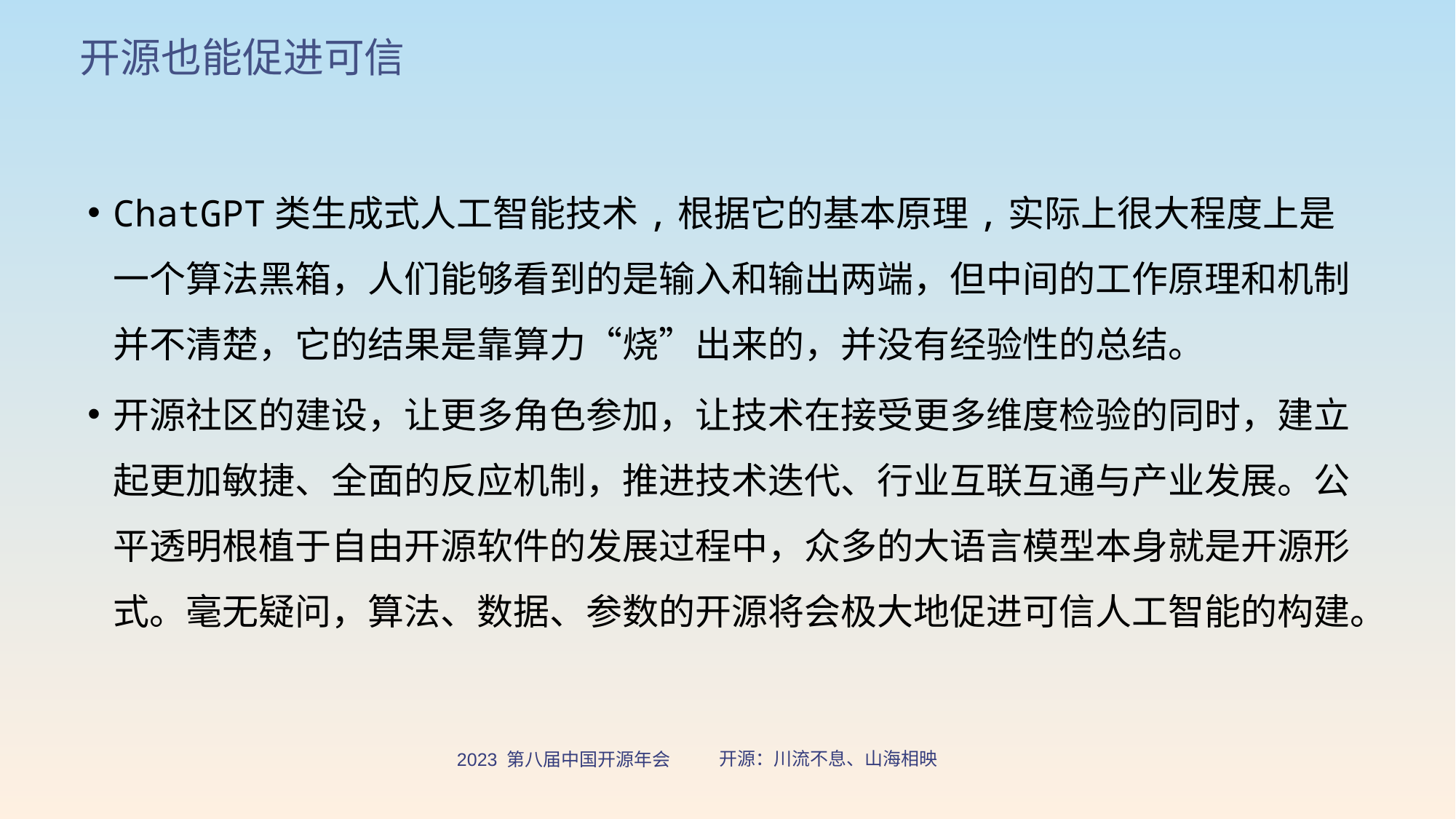

# 开源也能促进可信
ChatGPT类生成式人工智能技术,根据它的基本原理,实际上很大程度上是一个算法黑箱，人们能够看到的是输入和输出两端，但中间的工作原理和机制并不清楚，它的结果是靠算力“烧”出来的，并没有经验性的总结。
开源社区的建设，让更多角色参加，让技术在接受更多维度检验的同时，建立起更加敏捷、全面的反应机制，推进技术迭代、行业互联互通与产业发展。公平透明根植于自由开源软件的发展过程中，众多的大语言模型本身就是开源形式。毫无疑问，算法、数据、参数的开源将会极大地促进可信人工智能的构建。